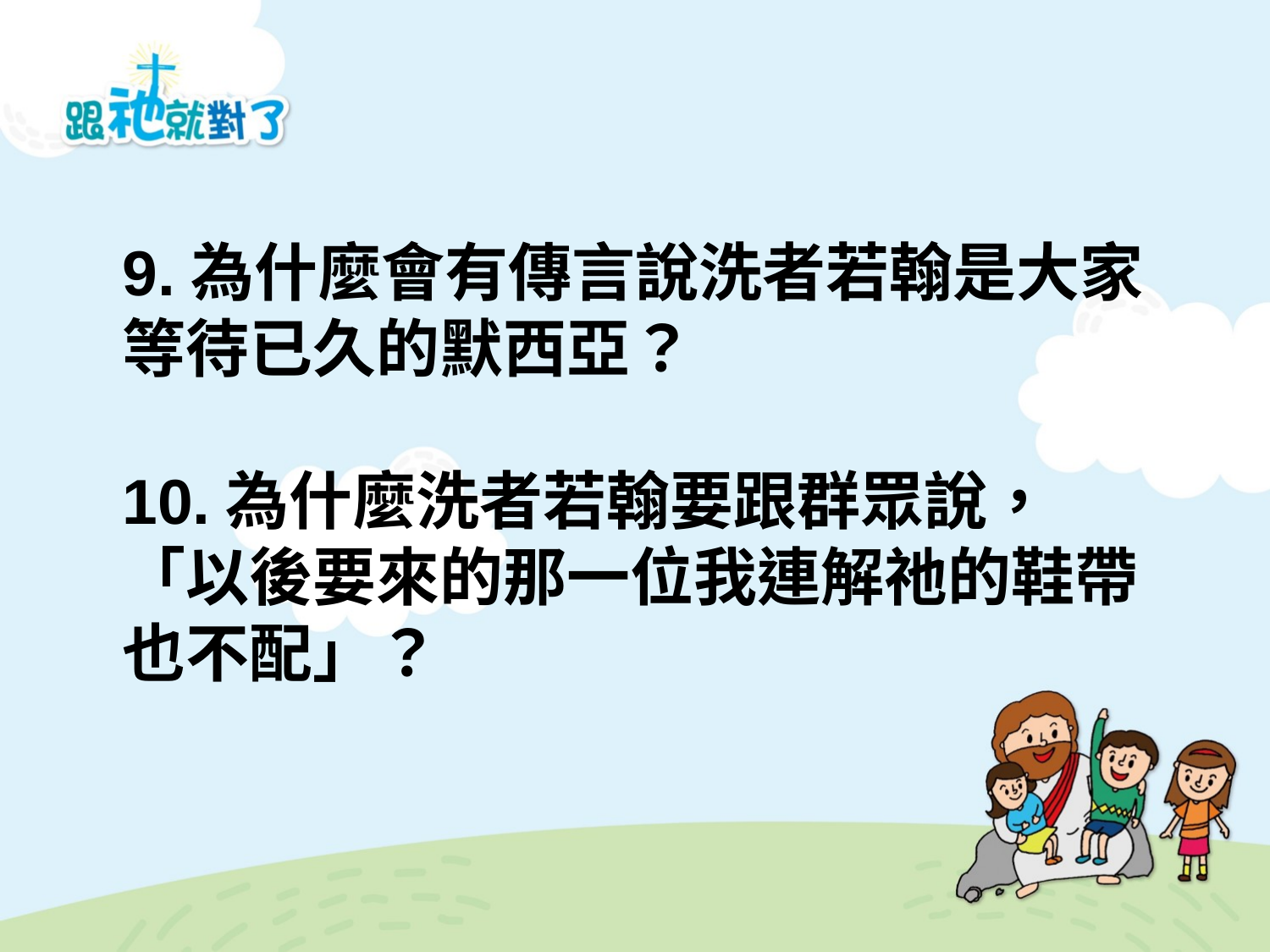

9.為什麼會有傳言說洗者若翰是大家等待已久的默西亞？

10.為什麼洗者若翰要跟群眾說，「以後要來的那一位我連解祂的鞋帶也不配」？